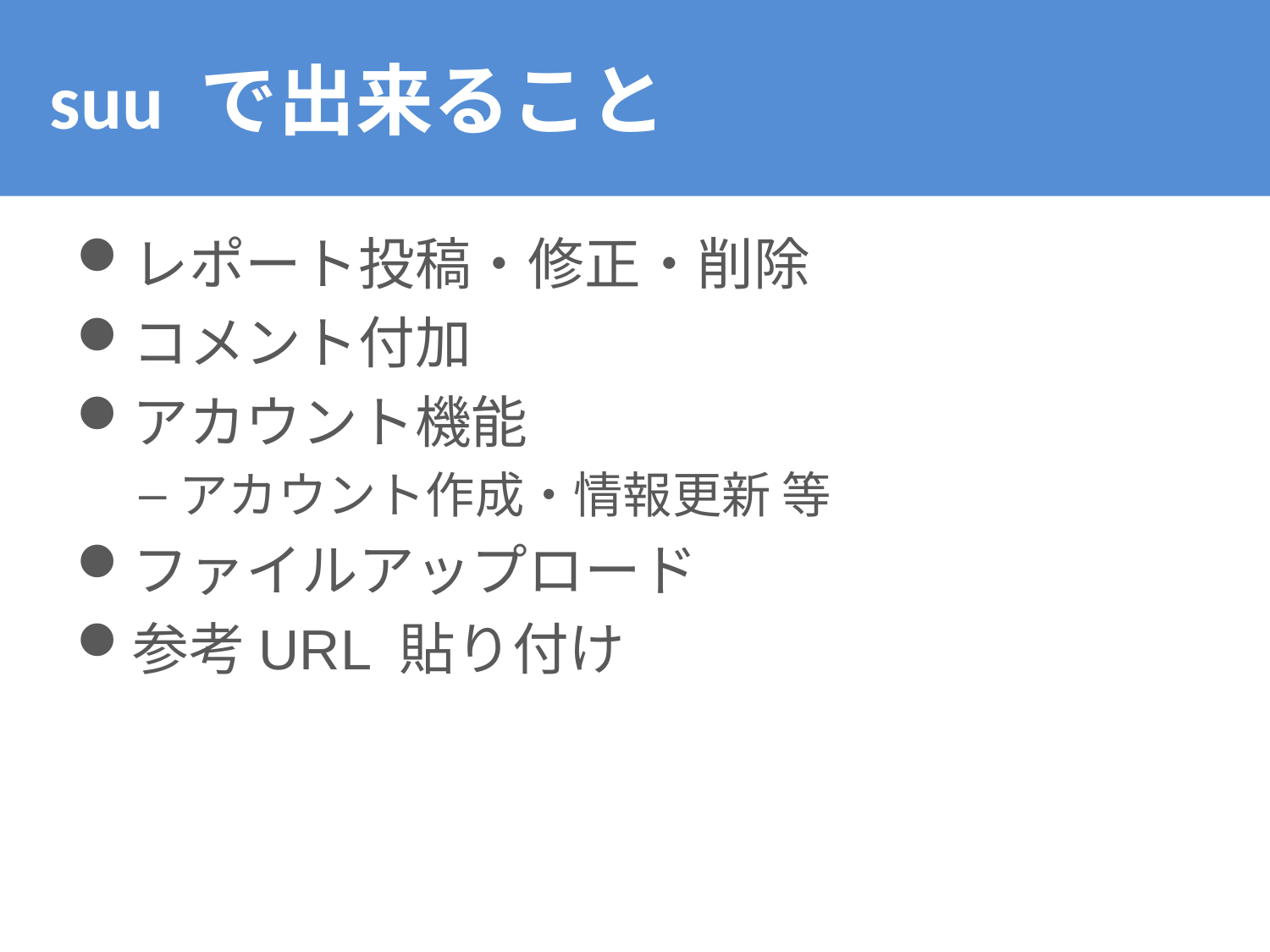

# suu で出来ること
レポート投稿・修正・削除
コメント付加
アカウント機能
アカウント作成・情報更新 等
ファイルアップロード
参考URL 貼り付け